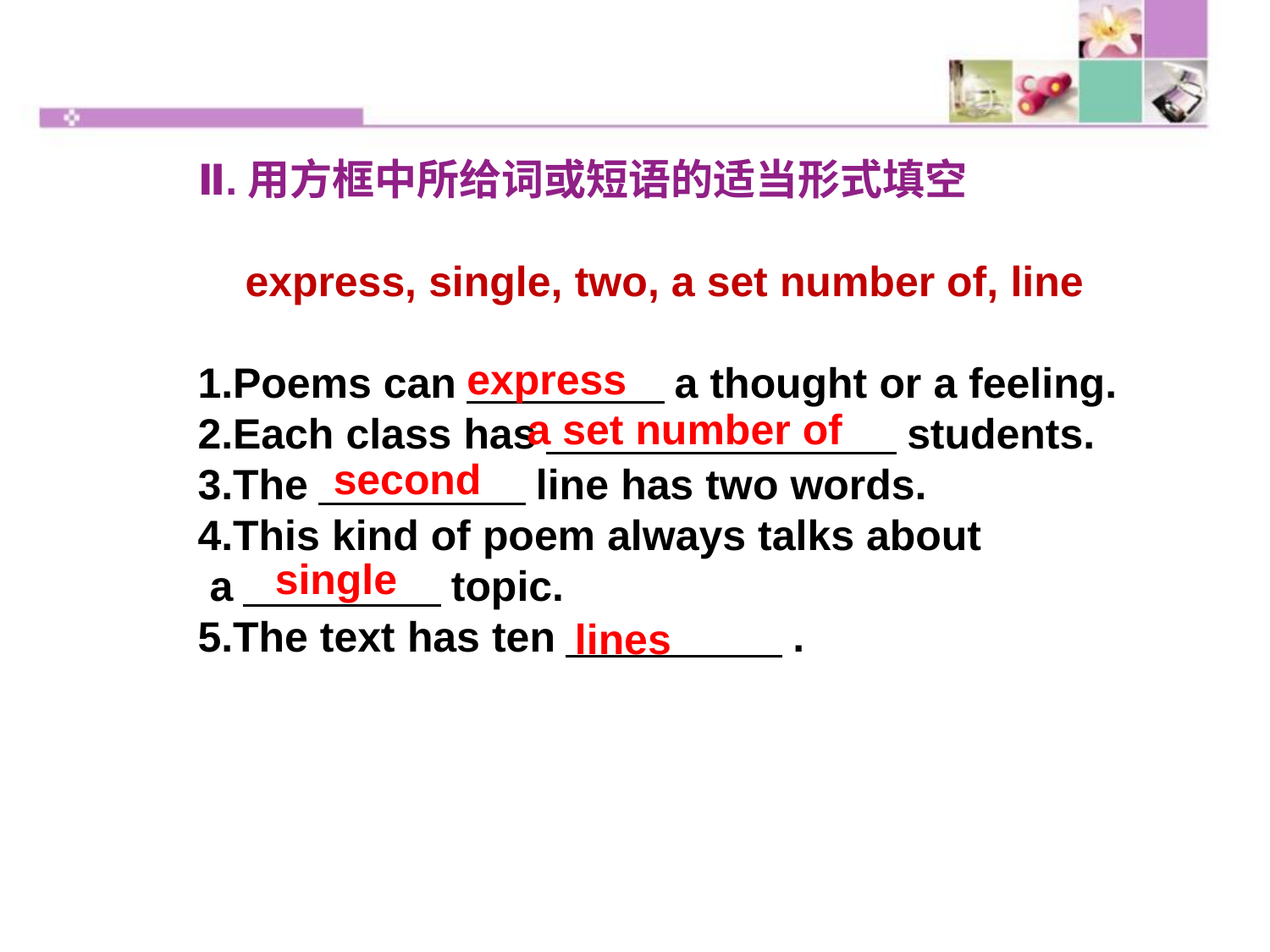

Ⅱ.用方框中所给词或短语的适当形式填空

    express, single, two, a set number of, line

1.Poems can　　　　   a thought or a feeling.
2.Each class has　　　　                   students.
3.The　　　　    line has two words.
4.This kind of poem always talks about
 a　　　　   topic.
5.The text has ten　　　　     .

express
a set number of
second
single
lines